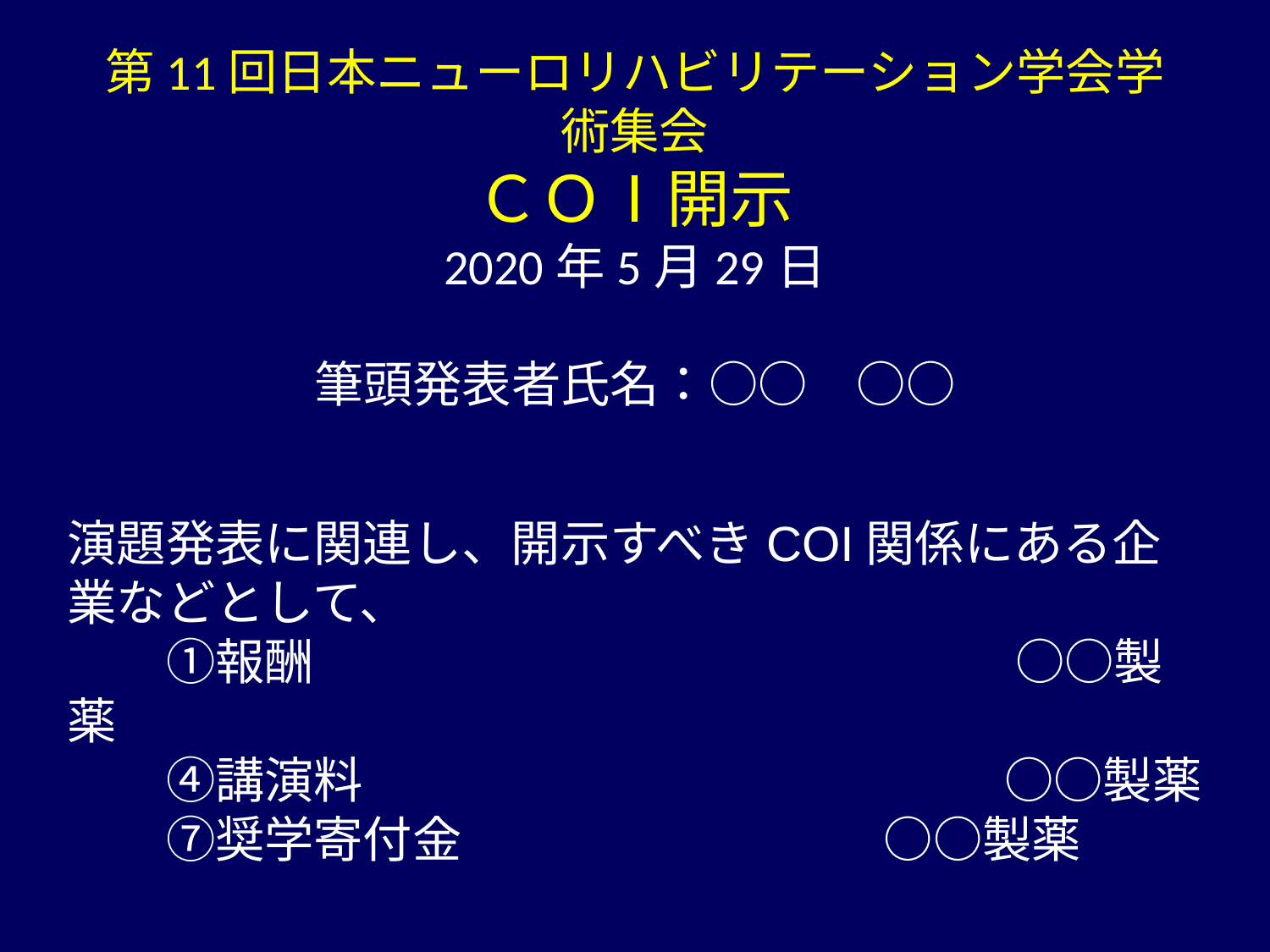

# 第11回日本ニューロリハビリテーション学会学術集会 ＣＯⅠ開示 2020年5月29日 筆頭発表者氏名：○○　○○
演題発表に関連し、開示すべきCOI関係にある企業などとして、
　　①報酬　　　　　　　　　　　　　　 ○○製薬
　　④講演料　　　　　　　　　　　　　○○製薬
　　⑦奨学寄付金　　　　　　       　○○製薬